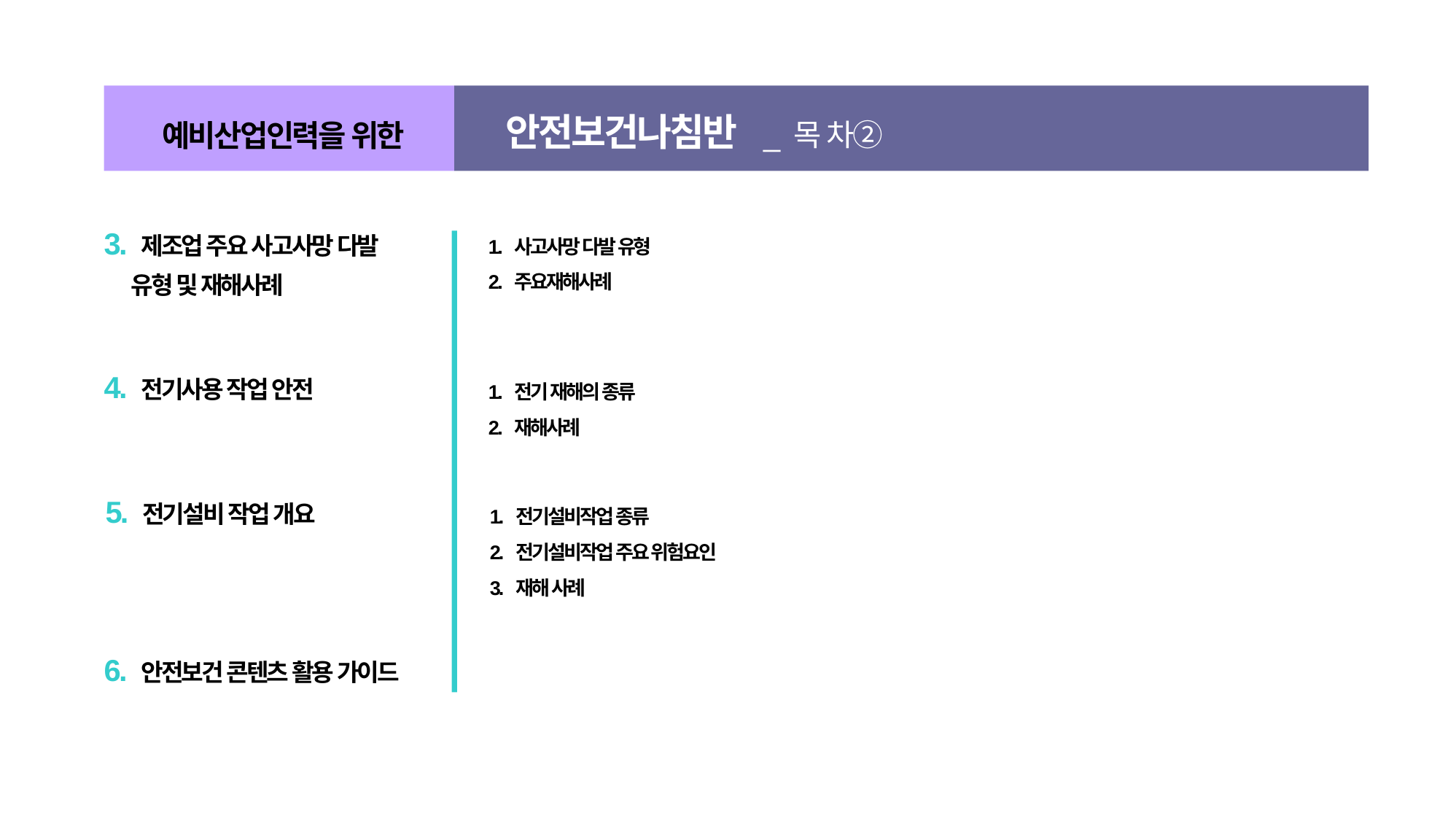

안전보건나침반  _ 목 차②
예비산업인력을 위한
3. 제조업 주요 사고사망 다발
    유형 및 재해사례
1.  사고사망 다발 유형
2.  주요재해사례
4. 전기사용 작업 안전

1.  전기 재해의 종류
2.  재해사례
5. 전기설비 작업 개요

1.  전기설비작업 종류
2.  전기설비작업 주요 위험요인
3.  재해 사례

6. 안전보건 콘텐츠 활용 가이드